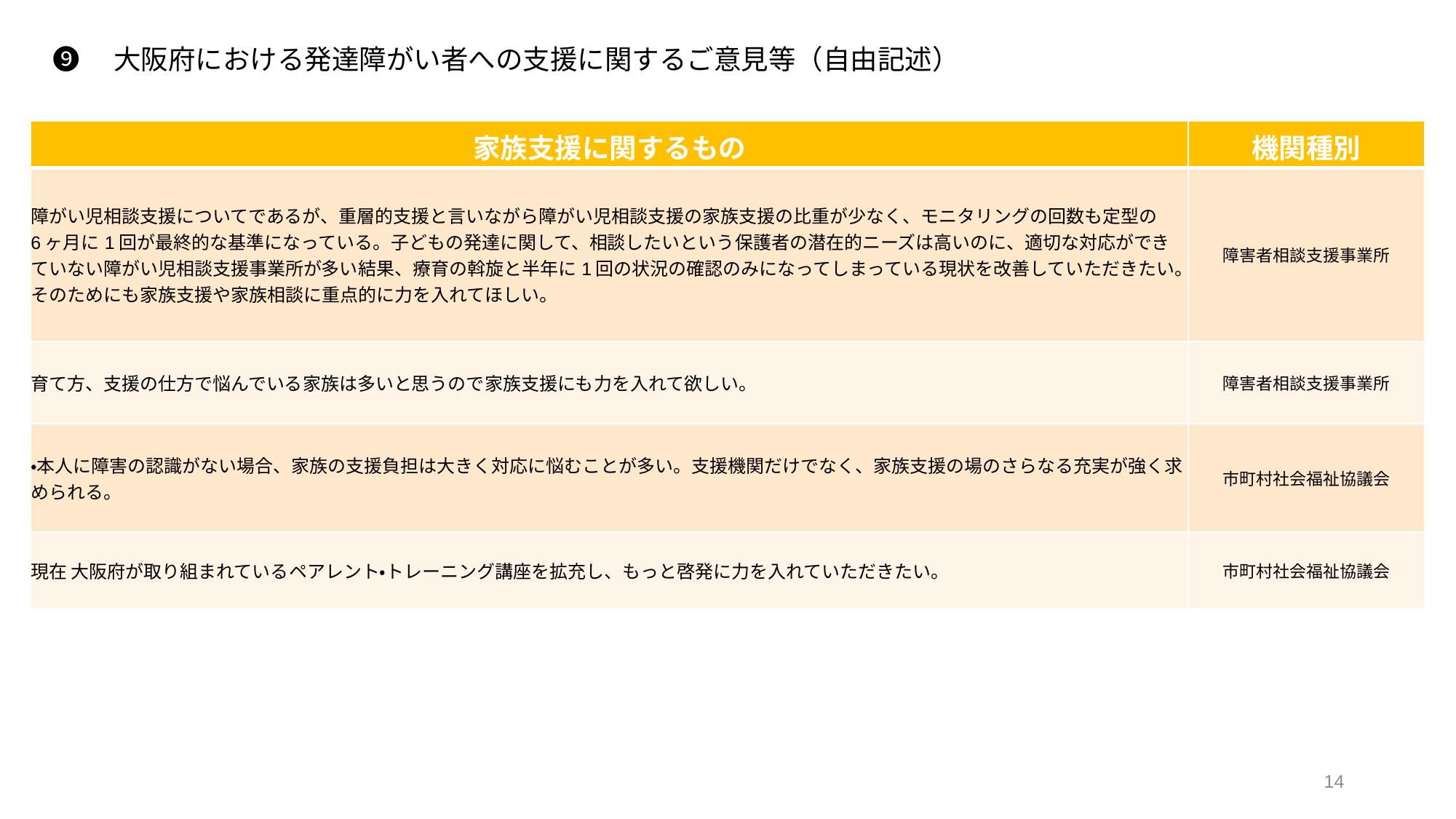

❾　大阪府における発達障がい者への支援に関するご意見等（自由記述）
| 家族支援に関するもの | 機関種別 |
| --- | --- |
| 障がい児相談支援についてであるが、重層的支援と言いながら障がい児相談支援の家族支援の比重が少なく、モニタリングの回数も定型の6ヶ月に1回が最終的な基準になっている。子どもの発達に関して、相談したいという保護者の潜在的ニーズは高いのに、適切な対応ができていない障がい児相談支援事業所が多い結果、療育の斡旋と半年に1回の状況の確認のみになってしまっている現状を改善していただきたい。そのためにも家族支援や家族相談に重点的に力を入れてほしい。 | 障害者相談支援事業所 |
| 育て方、支援の仕方で悩んでいる家族は多いと思うので家族支援にも力を入れて欲しい。 | 障害者相談支援事業所 |
| ・本人に障害の認識がない場合、家族の支援負担は大きく対応に悩むことが多い。支援機関だけでなく、家族支援の場のさらなる充実が強く求められる。 | 市町村社会福祉協議会 |
| 現在 大阪府が取り組まれているペアレント・トレーニング講座を拡充し、もっと啓発に力を入れていただきたい。 | 市町村社会福祉協議会 |
14